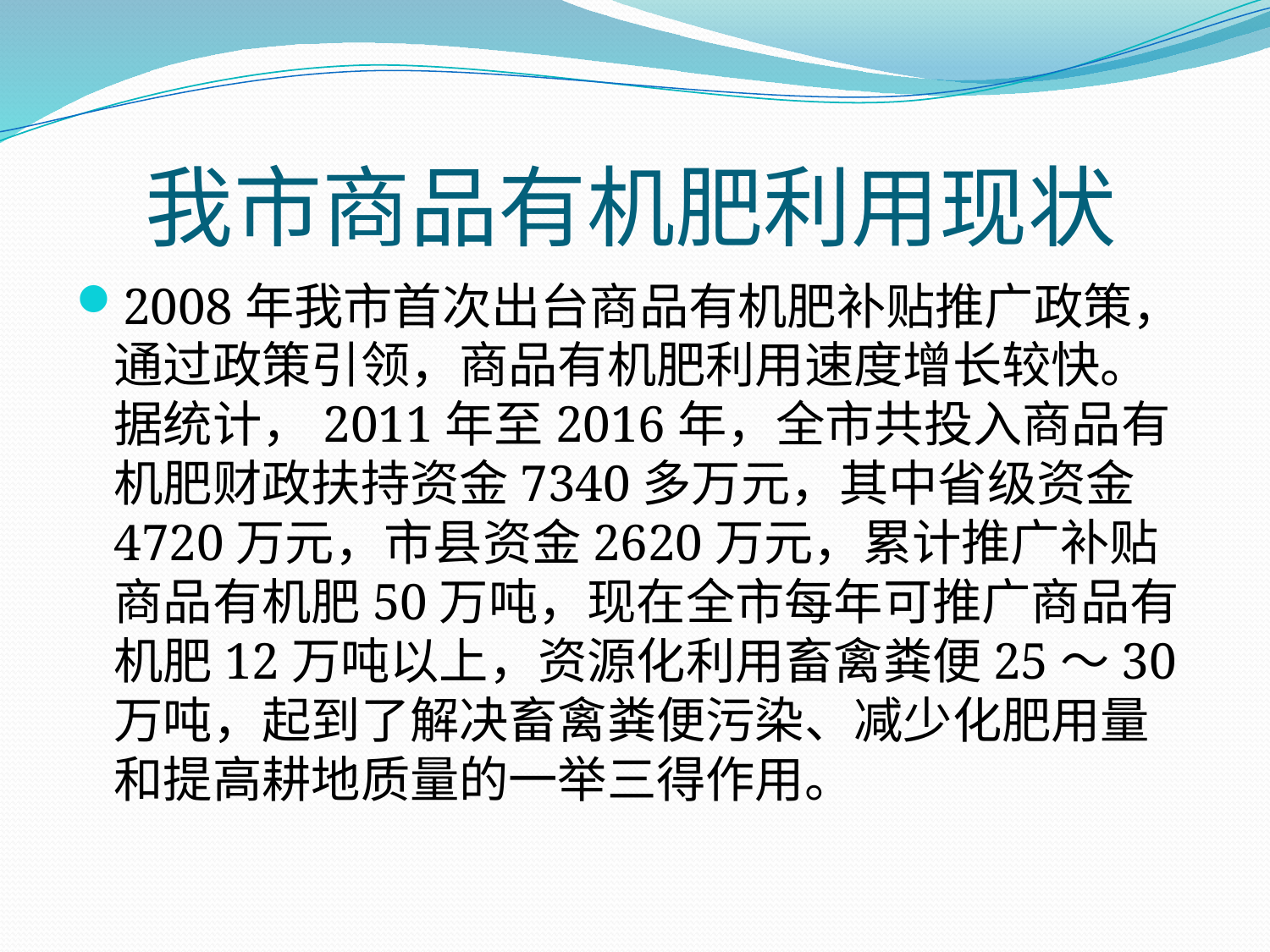

# 我市商品有机肥利用现状
2008年我市首次出台商品有机肥补贴推广政策，通过政策引领，商品有机肥利用速度增长较快。据统计，2011年至2016年，全市共投入商品有机肥财政扶持资金7340多万元，其中省级资金4720万元，市县资金2620万元，累计推广补贴商品有机肥50万吨，现在全市每年可推广商品有机肥12万吨以上，资源化利用畜禽粪便25～30万吨，起到了解决畜禽粪便污染、减少化肥用量和提高耕地质量的一举三得作用。